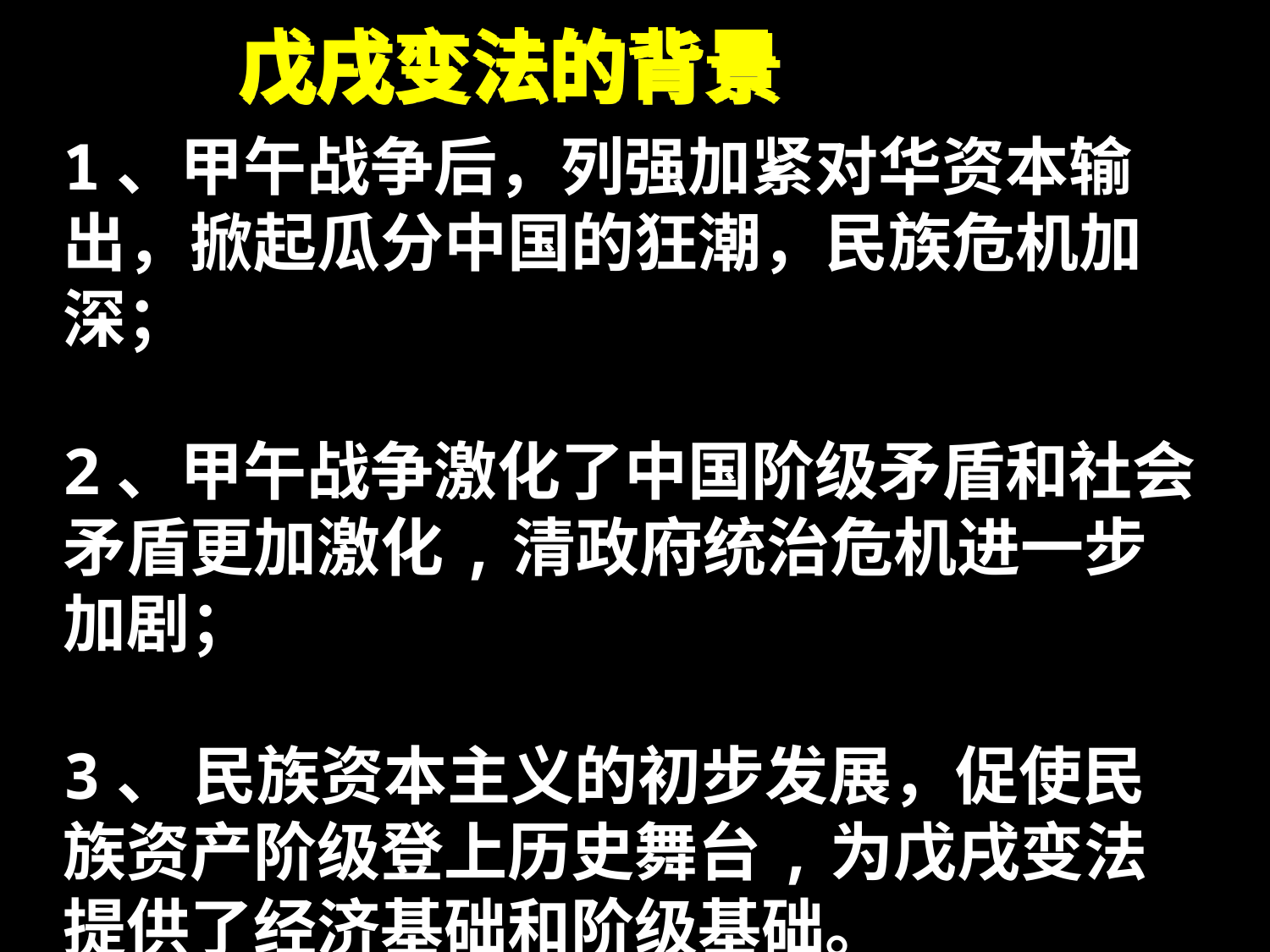

戊戌变法的背景
1、甲午战争后，列强加紧对华资本输出，掀起瓜分中国的狂潮，民族危机加深；

2、甲午战争激化了中国阶级矛盾和社会矛盾更加激化,清政府统治危机进一步加剧；

3、 民族资本主义的初步发展，促使民族资产阶级登上历史舞台,为戊戌变法提供了经济基础和阶级基础。